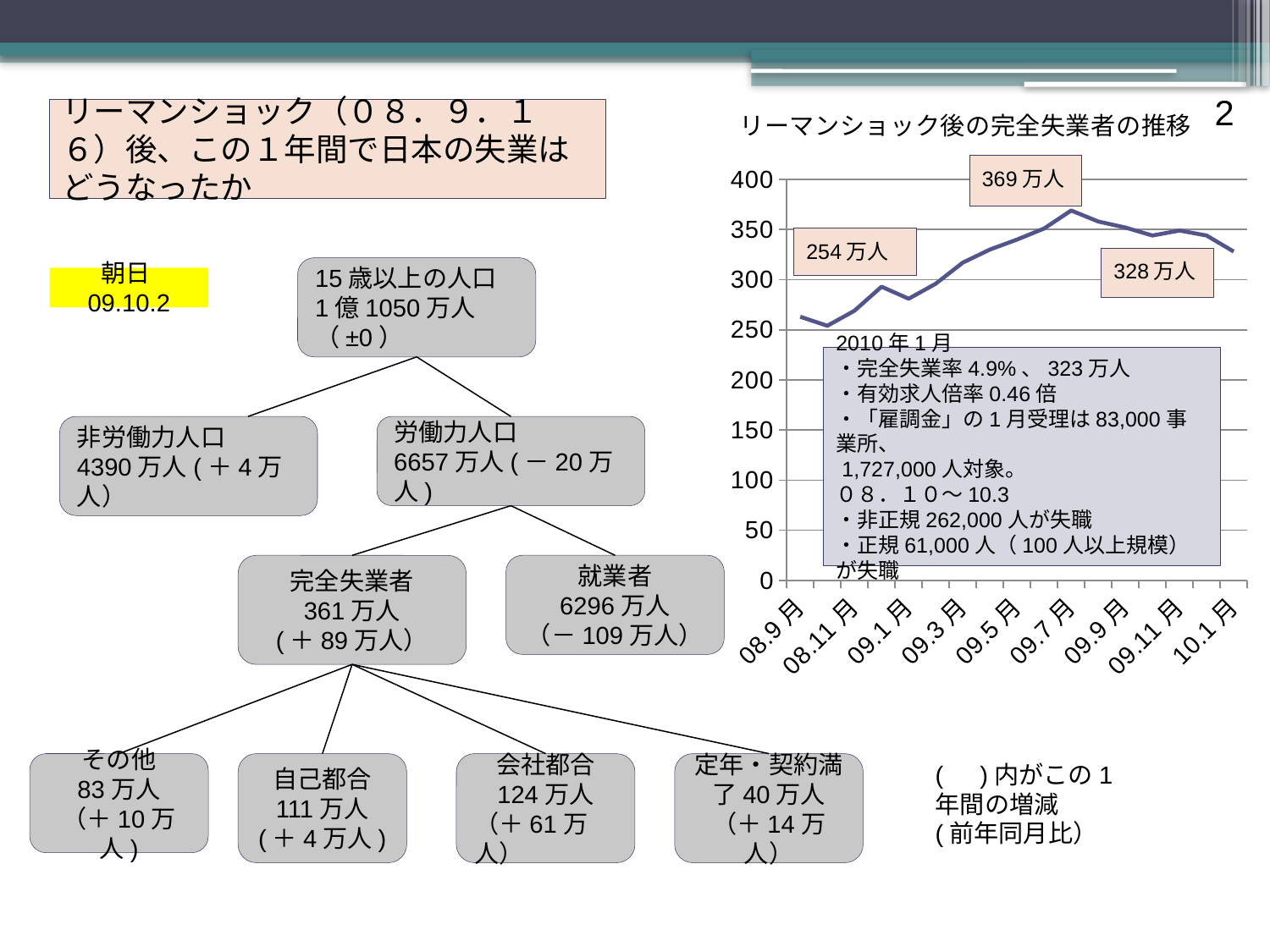

#
2

### Chart: リーマンショック後の完全失業者の推移

| Category | 完全失業者数 |
|---|---|
| 08.9月 | 263.0 |
| 08.10月 | 254.0 |
| 08.11月 | 269.0 |
| 08.12月 | 293.0 |
| 09.1月 | 281.0 |
| 09.2月 | 296.0 |
| 09.3月 | 317.0 |
| 09.4月 | 330.0 |
| 09.5月 | 340.0 |
| 09.6月 | 351.0 |
| 09.7月 | 369.0 |
| 09.8月 | 358.0 |
| 09.9月 | 352.0 |
| 09.10月 | 344.0 |
| 09.11月 | 349.0 |
| 09.12月 | 344.0 |
| 10.1月 | 328.0 |
リーマンショック（０８．９．１６）後、この１年間で日本の失業はどうなったか
15歳以上の人口
1億1050万人（±0）
朝日09.10.2
2010年1月
・完全失業率4.9%、323万人
・有効求人倍率0.46倍
・「雇調金」の1月受理は83,000事業所、
 1,727,000人対象。
０８．１０～10.3
・非正規262,000人が失職
・正規61,000人（100人以上規模）が失職
非労働力人口
4390万人(＋4万人）
労働力人口
6657万人(－20万人)
完全失業者
361万人
(＋89万人）
就業者
6296万人
（－109万人）
(　)内がこの1年間の増減
(前年同月比）

自己都合
111万人
(＋4万人)
会社都合
124万人
（＋61万人）
その他
83万人
（＋10万人)
定年・契約満了40万人
（＋14万人）